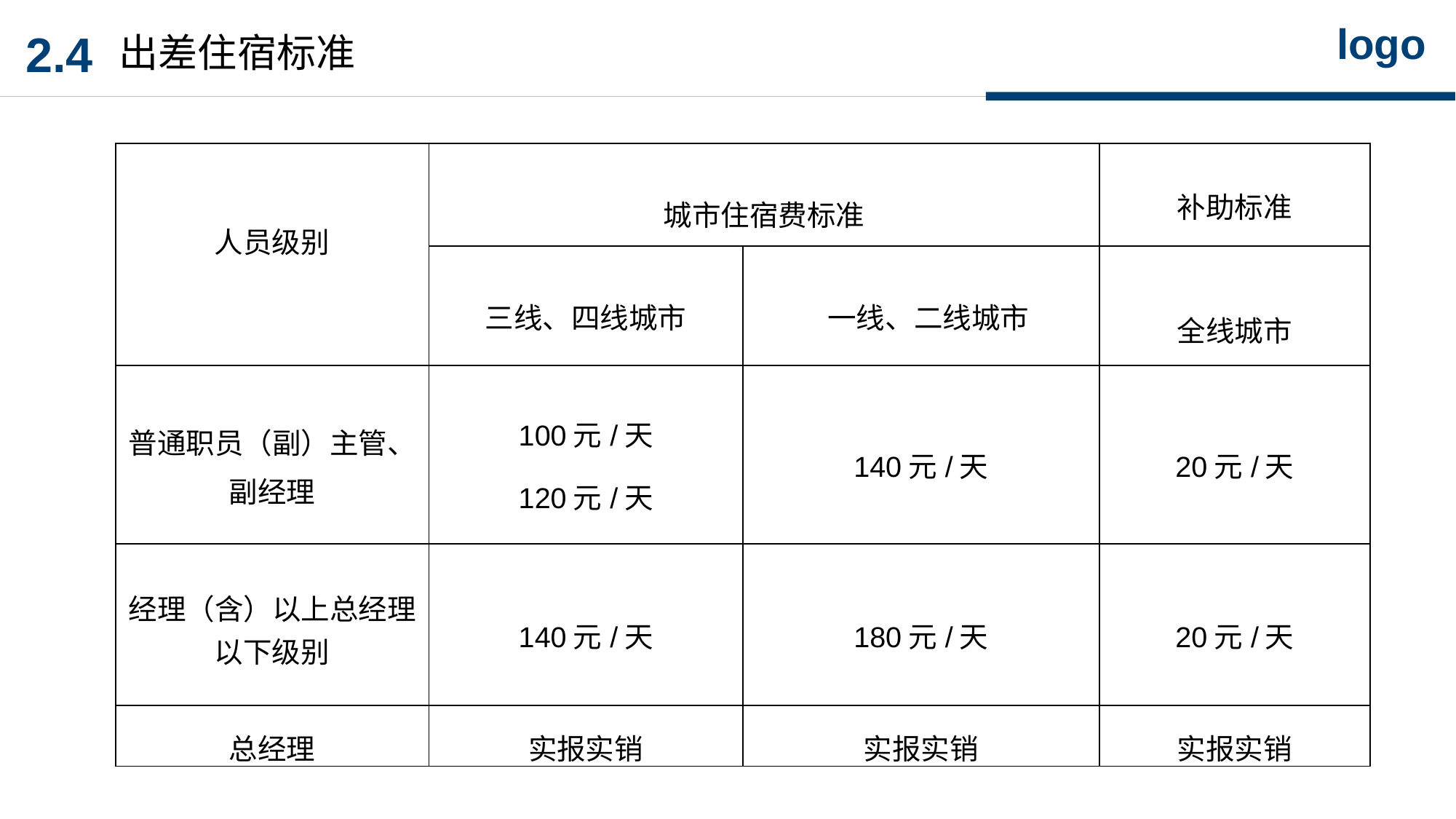

logo
2.4
出差住宿标准

| 人员级别 | 城市住宿费标准 |  | 补助标准 |
| --- | --- | --- | --- |
|  | 三线、四线城市 | 一线、二线城市 | 全线城市 |
| 普通职员（副）主管、副经理 | 100元/天 120元/天 | 140元/天 | 20元/天 |
| 经理（含）以上总经理以下级别 | 140元/天 | 180元/天 | 20元/天 |
| 总经理 | 实报实销 | 实报实销 | 实报实销 |